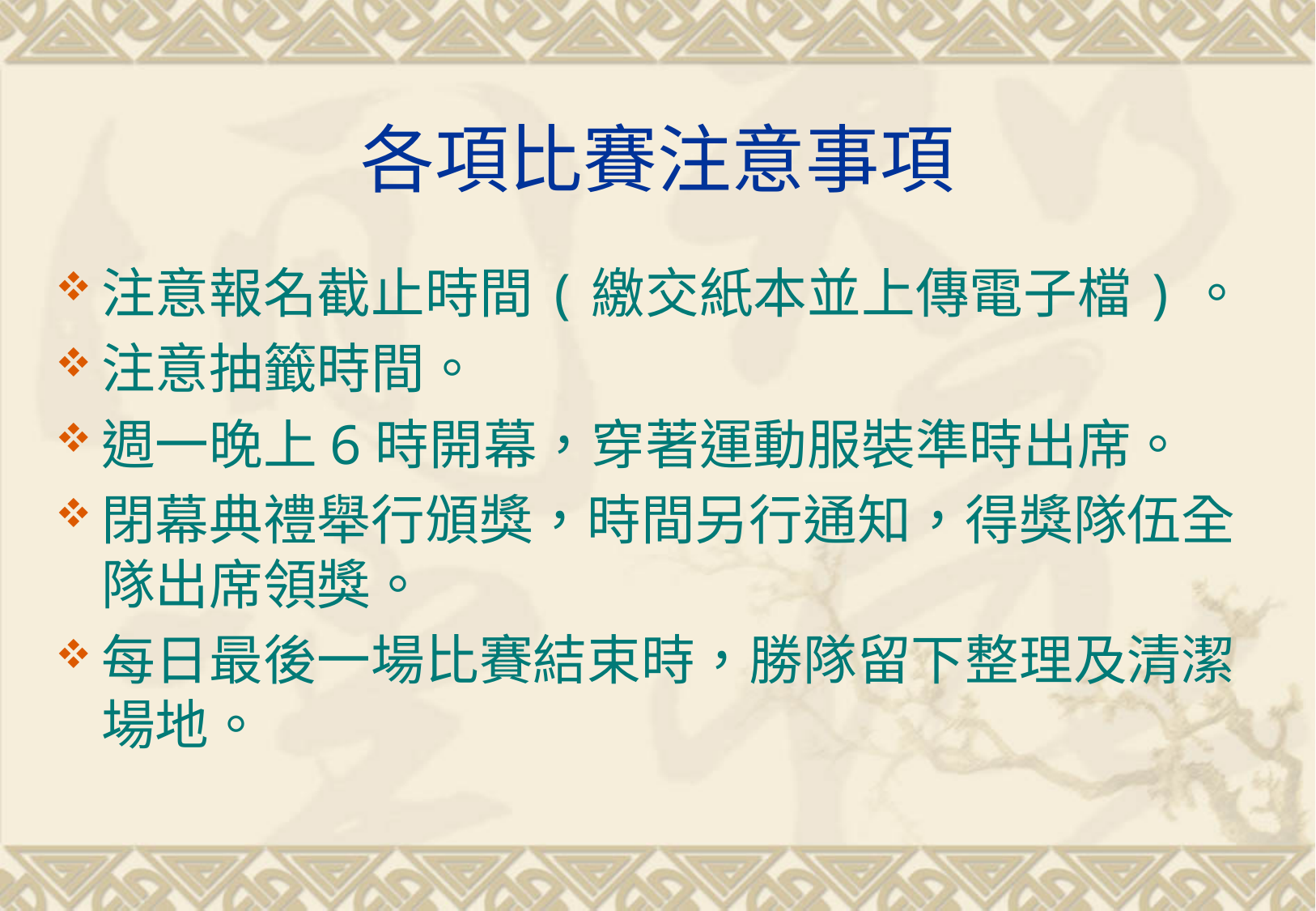

# 各項比賽注意事項
注意報名截止時間(繳交紙本並上傳電子檔)。
注意抽籤時間。
週一晚上6時開幕，穿著運動服裝準時出席。
閉幕典禮舉行頒獎，時間另行通知，得獎隊伍全隊出席領獎。
每日最後一場比賽結束時，勝隊留下整理及清潔場地。